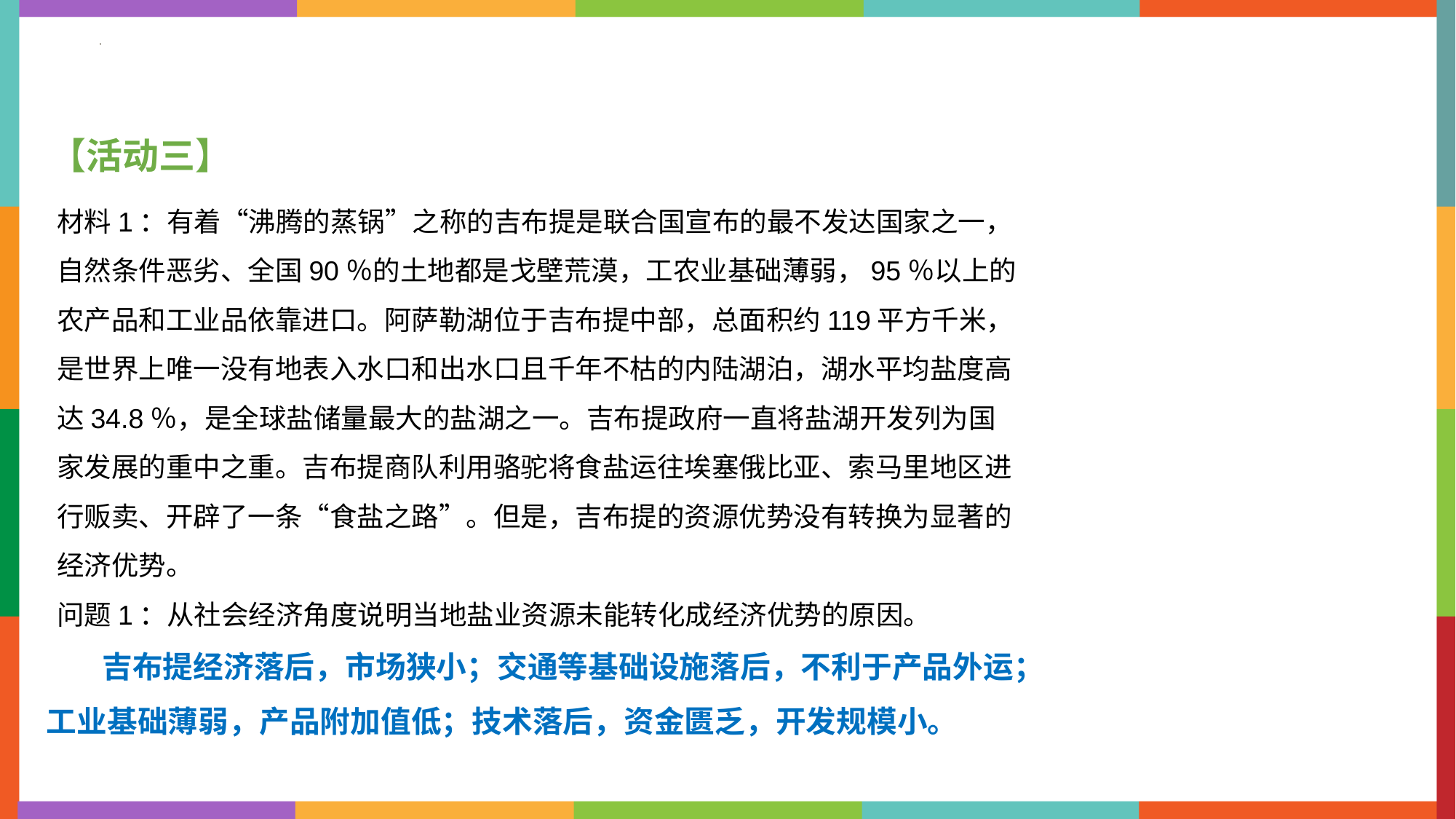

【活动三】
材料1：有着“沸腾的蒸锅”之称的吉布提是联合国宣布的最不发达国家之一，自然条件恶劣、全国90％的土地都是戈壁荒漠，工农业基础薄弱，95％以上的农产品和工业品依靠进口。阿萨勒湖位于吉布提中部，总面积约119平方千米，是世界上唯一没有地表入水口和出水口且千年不枯的内陆湖泊，湖水平均盐度高达34.8％，是全球盐储量最大的盐湖之一。吉布提政府一直将盐湖开发列为国家发展的重中之重。吉布提商队利用骆驼将食盐运往埃塞俄比亚、索马里地区进行贩卖、开辟了一条“食盐之路”。但是，吉布提的资源优势没有转换为显著的经济优势。
问题1：从社会经济角度说明当地盐业资源未能转化成经济优势的原因。
       吉布提经济落后，市场狭小；交通等基础设施落后，不利于产品外运；工业基础薄弱，产品附加值低；技术落后，资金匮乏，开发规模小。